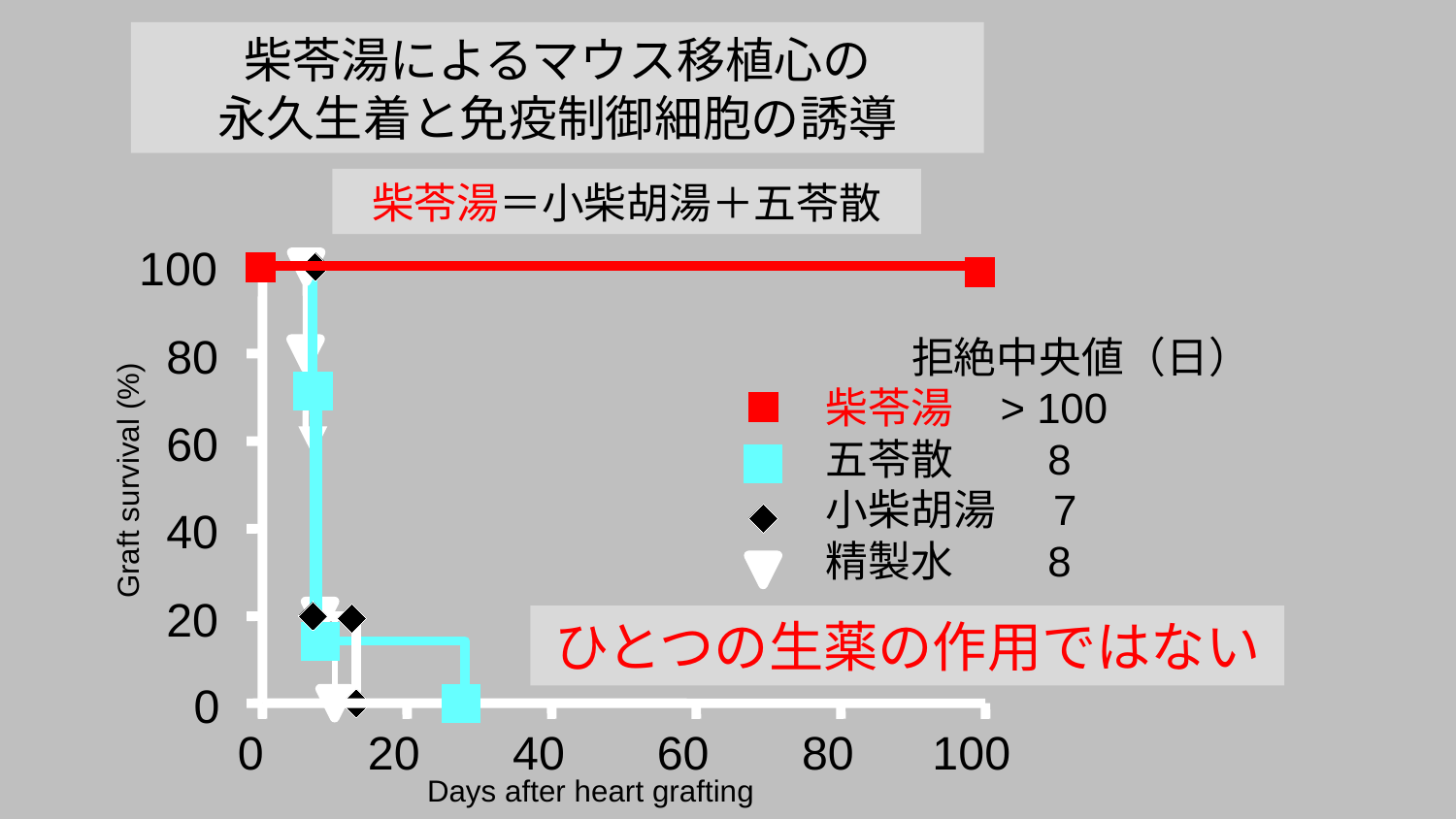

柴苓湯によるマウス移植心の
永久生着と免疫制御細胞の誘導

柴苓湯＝小柴胡湯＋五苓散
100

Graft survival (%)
        拒絶中央値（日）
柴苓湯	  > 100
五苓散	       8
小柴胡湯     7
精製水	       8

80

60

40

20

ひとつの生薬の作用ではない

0

0
20
40
60
80
100
Days after heart grafting